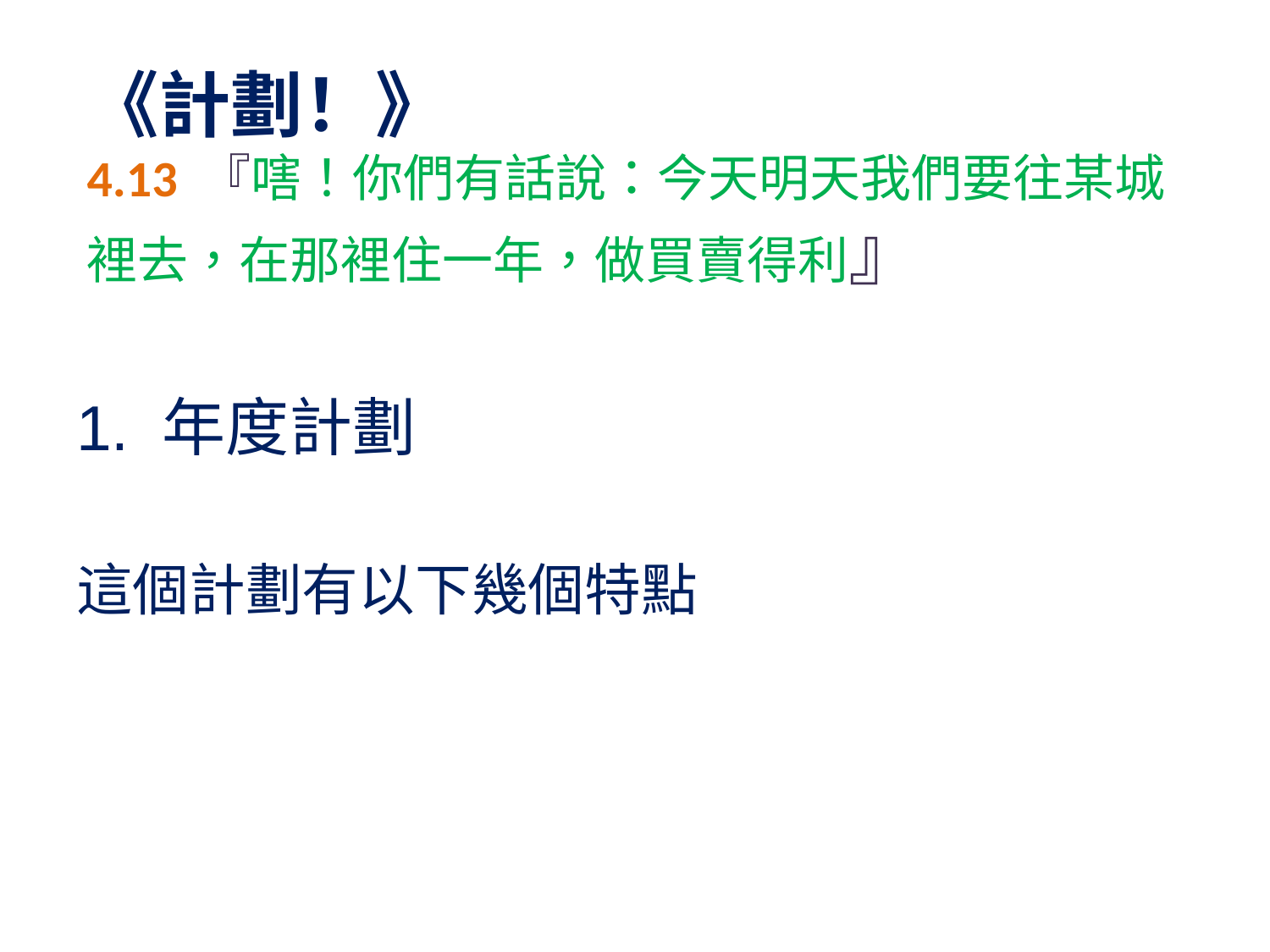

# 《計劃！》 4.13 『嗐！你們有話說：今天明天我們要往某城裡去，在那裡住一年，做買賣得利』
1. 年度計劃

這個計劃有以下幾個特點